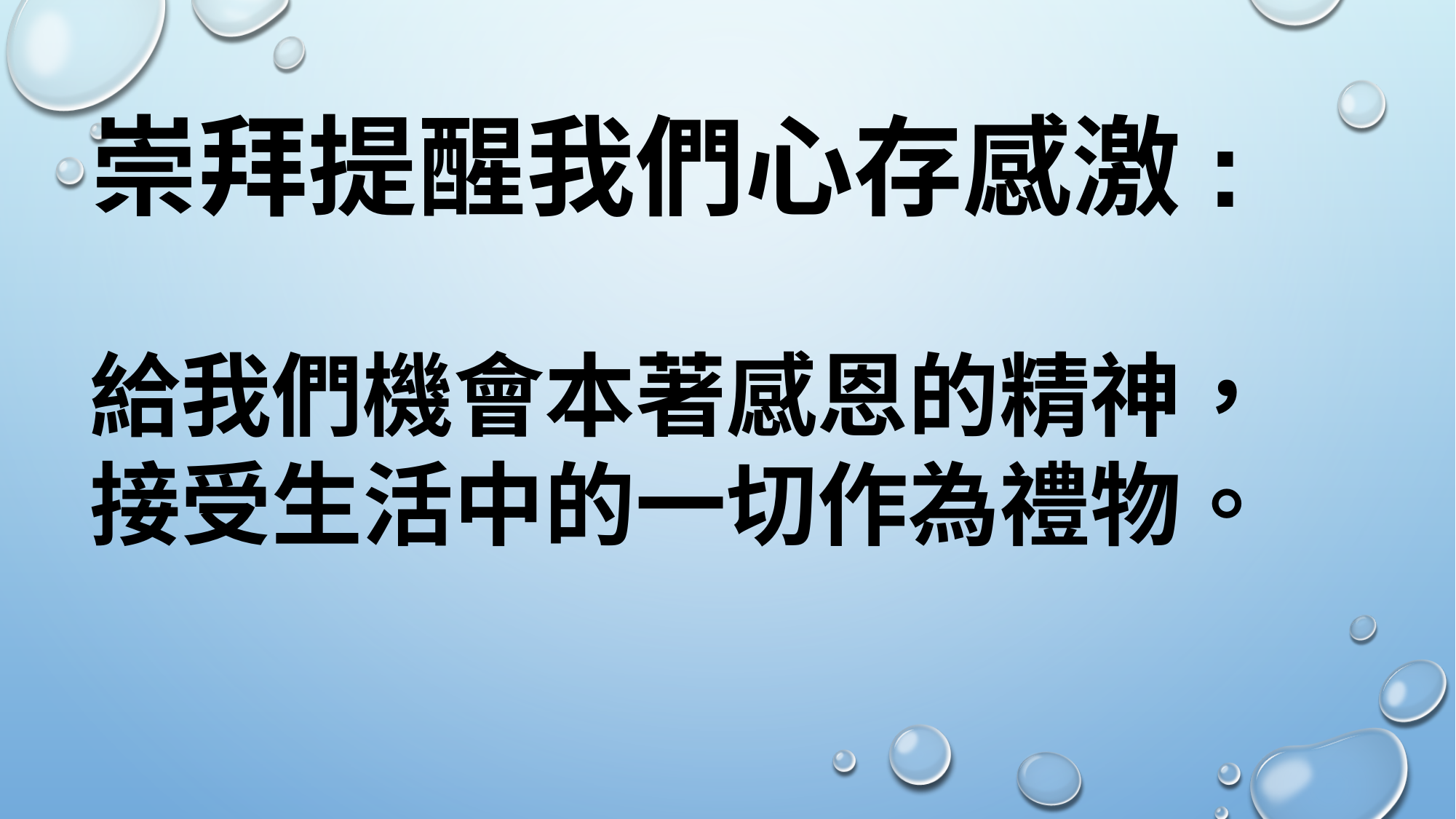

崇拜提醒我們心存感激:

給我們機會本著感恩的精神，接受生活中的一切作為禮物。